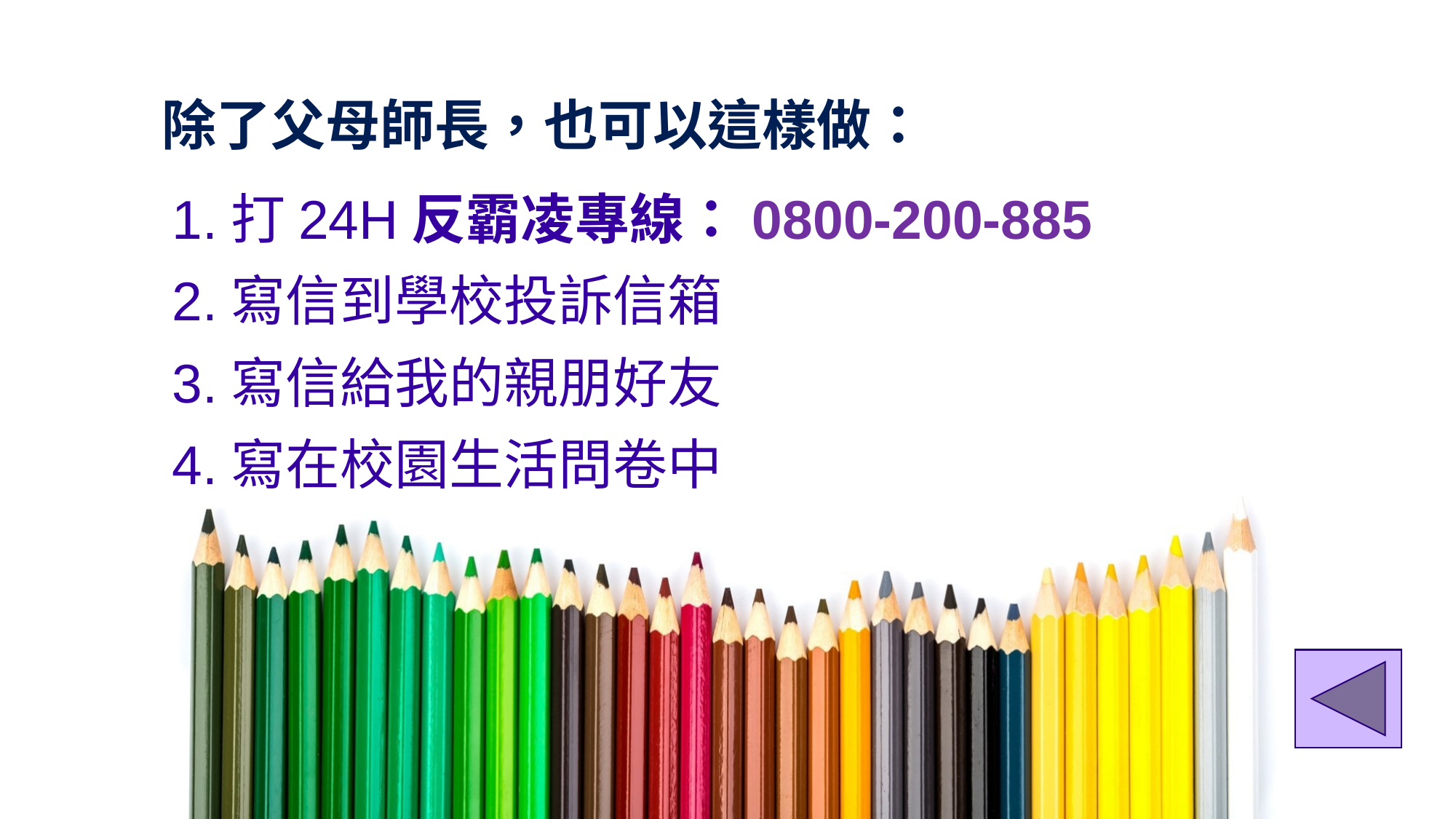

# 除了父母師長，也可以這樣做：
1.打24H反霸凌專線：0800-200-885
2.寫信到學校投訴信箱
3.寫信給我的親朋好友
4.寫在校園生活問卷中